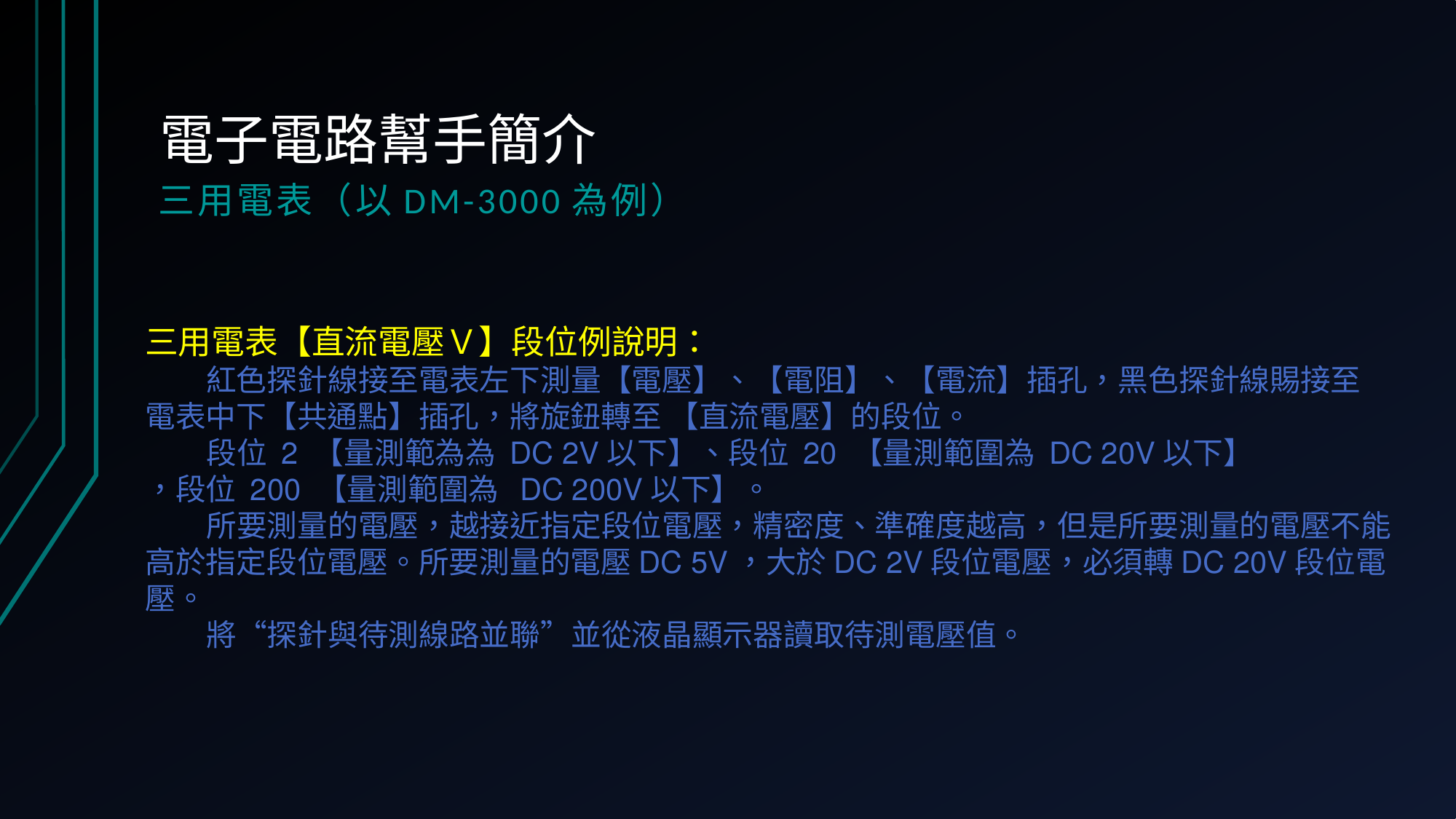

# 電子電路幫手簡介
三用電表（以dm-3000為例）
三用電表【直流電壓Ｖ】段位例說明：
        紅色探針線接至電表左下測量【電壓】、【電阻】、【電流】插孔，黑色探針線賜接至
電表中下【共通點】插孔，將旋鈕轉至 【直流電壓】的段位。
        段位 2 【量測範為為 DC 2V以下】、段位 20 【量測範圍為 DC 20V以下】
，段位 200 【量測範圍為  DC 200V以下】。
        所要測量的電壓，越接近指定段位電壓，精密度、準確度越高，但是所要測量的電壓不能高於指定段位電壓。所要測量的電壓DC 5V，大於DC 2V段位電壓，必須轉DC 20V段位電壓。
        將“探針與待測線路並聯”並從液晶顯示器讀取待測電壓值。